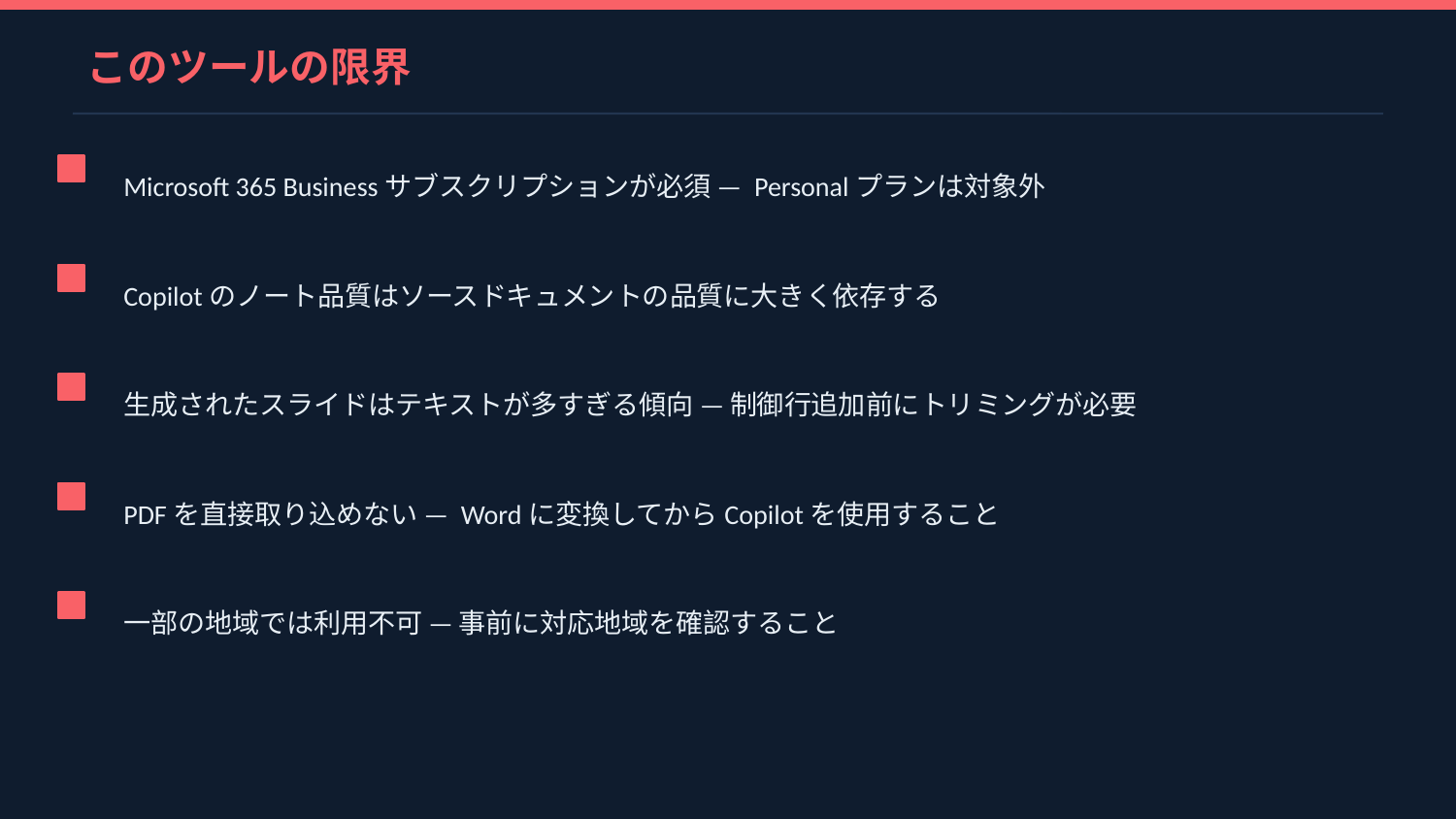

このツールの限界

Microsoft 365 Businessサブスクリプションが必須 — Personalプランは対象外

Copilotのノート品質はソースドキュメントの品質に大きく依存する

生成されたスライドはテキストが多すぎる傾向 — 制御行追加前にトリミングが必要

PDFを直接取り込めない — Wordに変換してからCopilotを使用すること

一部の地域では利用不可 — 事前に対応地域を確認すること